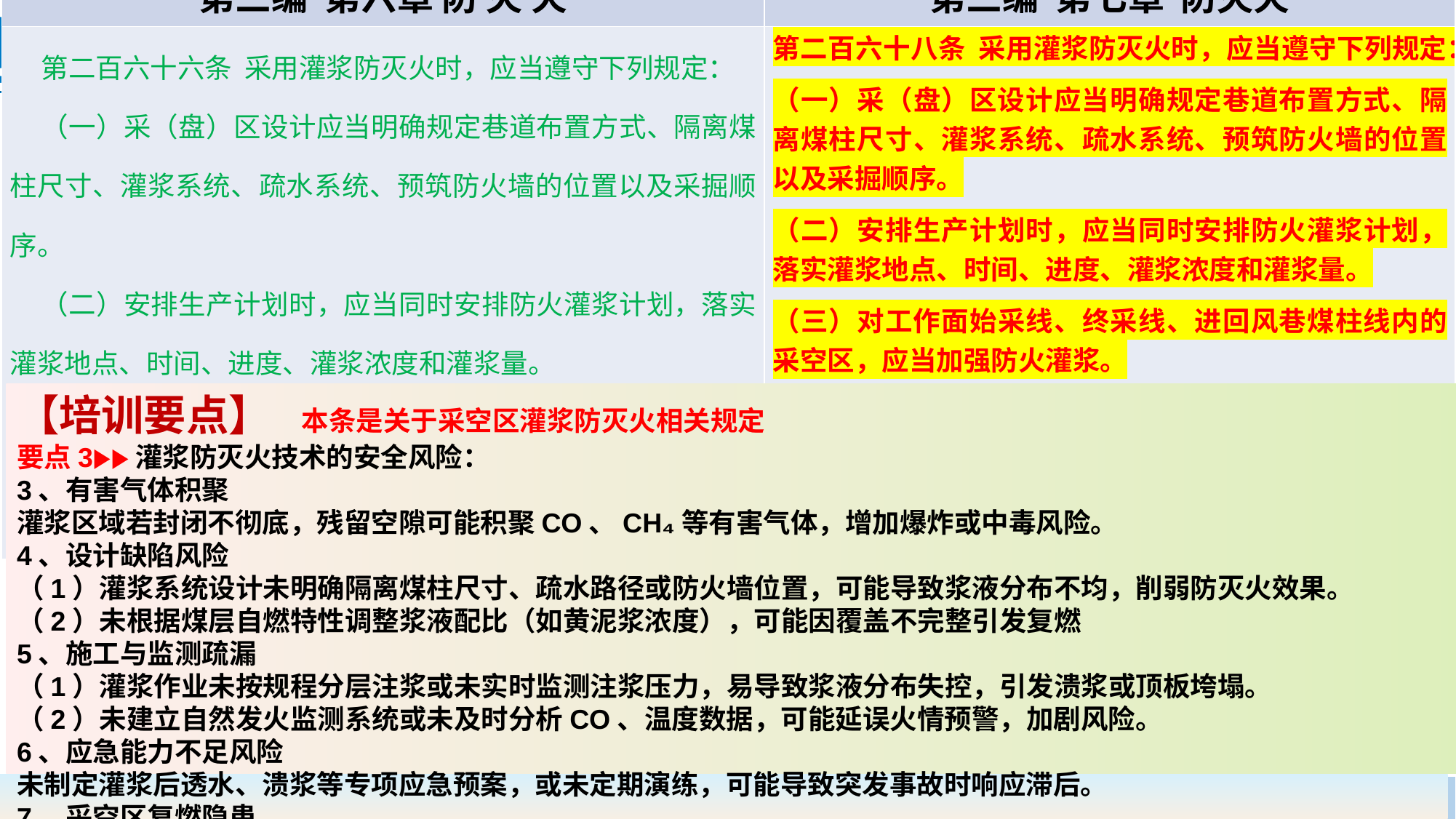

| 《煤矿安全规程》（2022版） | 《煤矿安全规程》（2025版） |
| --- | --- |
| 第三编 第六章 防 灭 火 | 第三编 第七章 防灭火 |
| 第二百六十六条 采用灌浆防灭火时，应当遵守下列规定： （一）采（盘）区设计应当明确规定巷道布置方式、隔离煤柱尺寸、灌浆系统、疏水系统、预筑防火墙的位置以及采掘顺序。 （二）安排生产计划时，应当同时安排防火灌浆计划，落实灌浆地点、时间、进度、灌浆浓度和灌浆量。 （三）对采（盘）区始采线、终采线、上下煤柱线内的采空区，应当加强防火灌浆。 （四）应当有灌浆前疏水和灌浆后防止溃浆、透水的措施。 | 第二百六十八条 采用灌浆防灭火时，应当遵守下列规定： （一）采（盘）区设计应当明确规定巷道布置方式、隔离煤柱尺寸、灌浆系统、疏水系统、预筑防火墙的位置以及采掘顺序。 （二）安排生产计划时，应当同时安排防火灌浆计划，落实灌浆地点、时间、进度、灌浆浓度和灌浆量。 （三）对工作面始采线、终采线、进回风巷煤柱线内的采空区，应当加强防火灌浆。 （四）应当有灌浆前疏水和灌浆后防止溃浆、透水的措施。 |
【培训要点】    本条是关于采空区灌浆防灭火相关规定
要点3▶▶灌浆防灭火技术的安全风险：
3、‌有害气体积聚‌
灌浆区域若封闭不彻底，残留空隙可能积聚‌CO、CH₄‌等有害气体，增加爆炸或中毒风险‌。
4、‌设计缺陷风险‌
（1）灌浆系统设计未明确隔离煤柱尺寸、疏水路径或防火墙位置，可能导致浆液分布不均，削弱防灭火效果‌。
（2）未根据煤层自燃特性调整浆液配比（如黄泥浆浓度），可能因覆盖不完整引发复燃
5、‌施工与监测疏漏‌
（1）灌浆作业未按规程分层注浆或未实时监测注浆压力，易导致浆液分布失控，引发溃浆或顶板垮塌‌。
（2）未建立‌自然发火监测系统‌或未及时分析CO、温度数据，可能延误火情预警，加剧风险‌。
6、‌应急能力不足风险‌
未制定灌浆后透水、溃浆等专项应急预案，或未定期演练，可能导致突发事故时响应滞后‌。
7、‌采空区复燃隐患‌
灌浆未完全覆盖煤体暴露面或存在“空洞效应”，可能导致局部氧化自燃未被抑制，形成隐蔽火源‌。